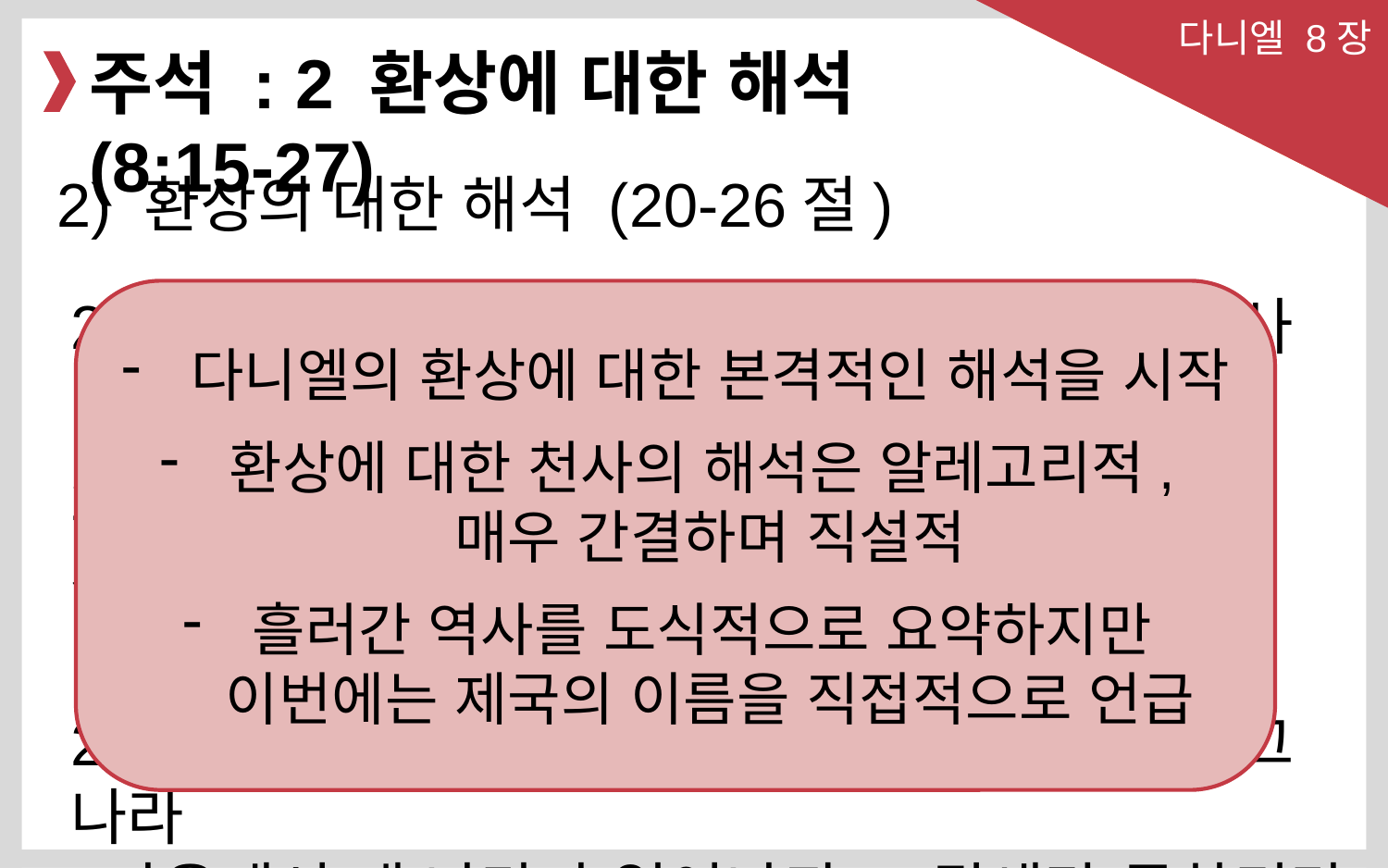

다니엘 8장
주석 : 2 환상에 대한 해석 (8:15-27)

2) 환상의 대한 해석 (20-26절)
20. 네가 본바 두 뿔 가진 수양은 곧 메대와 바사
  왕들이요
21. 털이 많은 수염소는 곧 헬라 왕이요 두 눈 사이에
  있는 큰 뿔은 곧 그 첫째 왕이요
22. 이 뿔이 꺾이고 그 대신에 네 뿔이 났은즉 그 나라
  가운데서 네 나라가 일어나되 그 권세만 못하리라
다니엘의 환상에 대한 본격적인 해석을 시작
환상에 대한 천사의 해석은 알레고리적,
매우 간결하며 직설적
흘러간 역사를 도식적으로 요약하지만
이번에는 제국의 이름을 직접적으로 언급